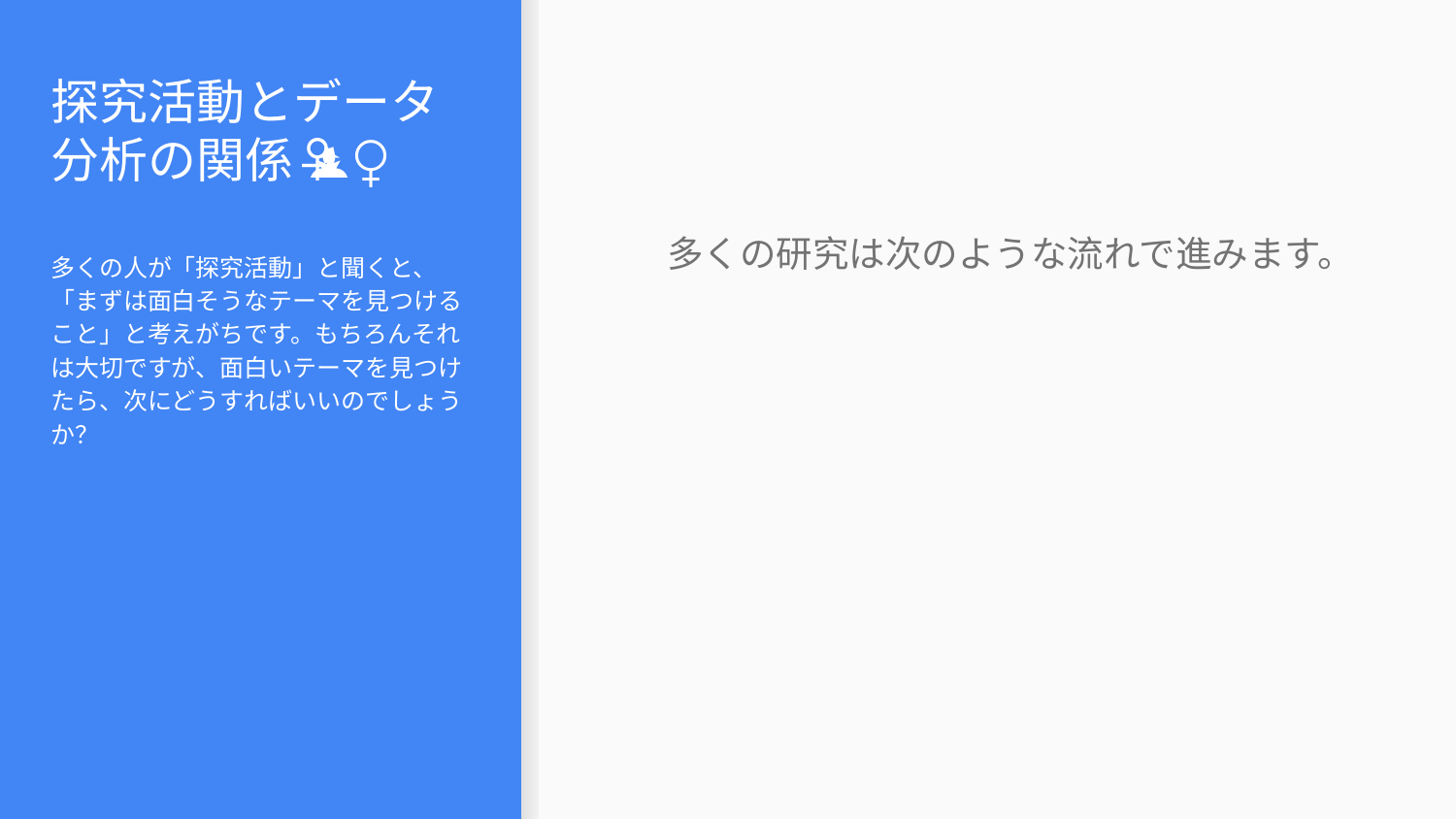

# 探究活動とデータ分析の関係 🕵️‍♀️
多くの研究は次のような流れで進みます。
多くの人が「探究活動」と聞くと、「まずは面白そうなテーマを見つけること」と考えがちです。もちろんそれは大切ですが、面白いテーマを見つけたら、次にどうすればいいのでしょうか？